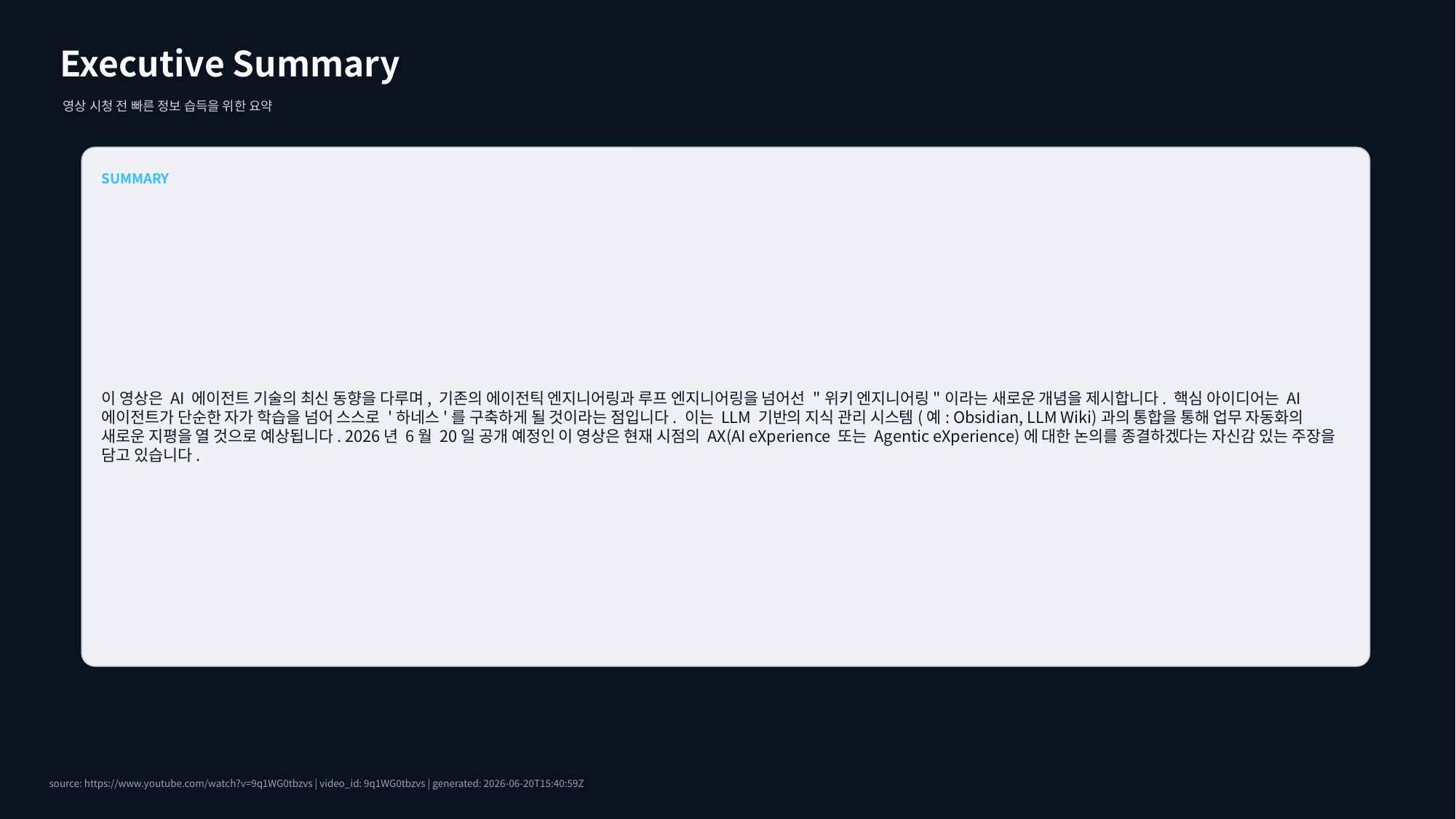

Executive Summary
영상 시청 전 빠른 정보 습득을 위한 요약

SUMMARY
이 영상은 AI 에이전트 기술의 최신 동향을 다루며, 기존의 에이전틱 엔지니어링과 루프 엔지니어링을 넘어선 "위키 엔지니어링"이라는 새로운 개념을 제시합니다. 핵심 아이디어는 AI 에이전트가 단순한 자가 학습을 넘어 스스로 '하네스'를 구축하게 될 것이라는 점입니다. 이는 LLM 기반의 지식 관리 시스템(예: Obsidian, LLM Wiki)과의 통합을 통해 업무 자동화의 새로운 지평을 열 것으로 예상됩니다. 2026년 6월 20일 공개 예정인 이 영상은 현재 시점의 AX(AI eXperience 또는 Agentic eXperience)에 대한 논의를 종결하겠다는 자신감 있는 주장을 담고 있습니다.
source: https://www.youtube.com/watch?v=9q1WG0tbzvs | video_id: 9q1WG0tbzvs | generated: 2026-06-20T15:40:59Z